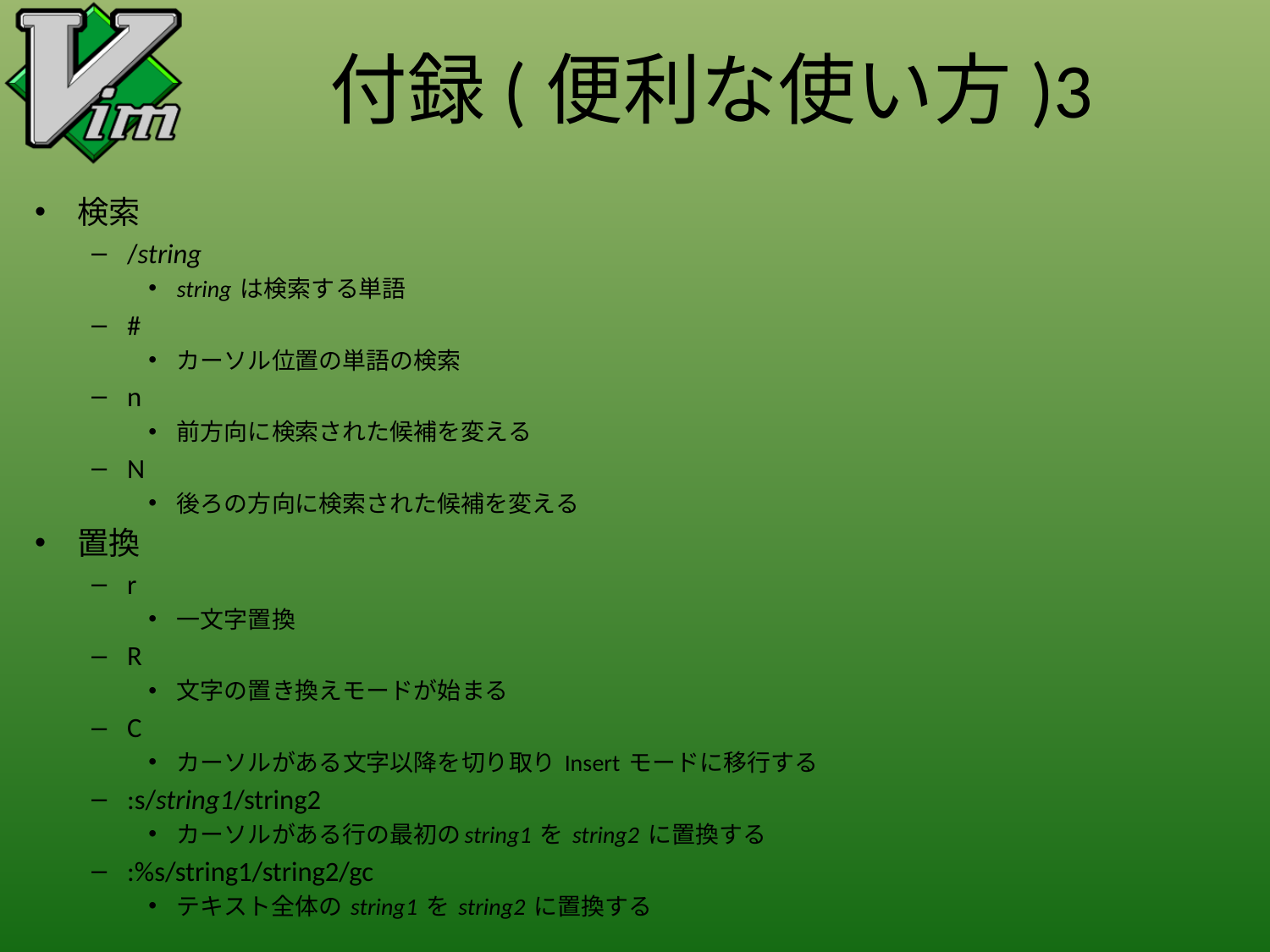

# 付録(便利な使い方)3
検索
/string
string は検索する単語
#
カーソル位置の単語の検索
n
前方向に検索された候補を変える
N
後ろの方向に検索された候補を変える
置換
r
一文字置換
R
文字の置き換えモードが始まる
C
カーソルがある文字以降を切り取り Insert モードに移行する
:s/string1/string2
カーソルがある行の最初のstring1 を string2 に置換する
:%s/string1/string2/gc
テキスト全体の string1 を string2 に置換する